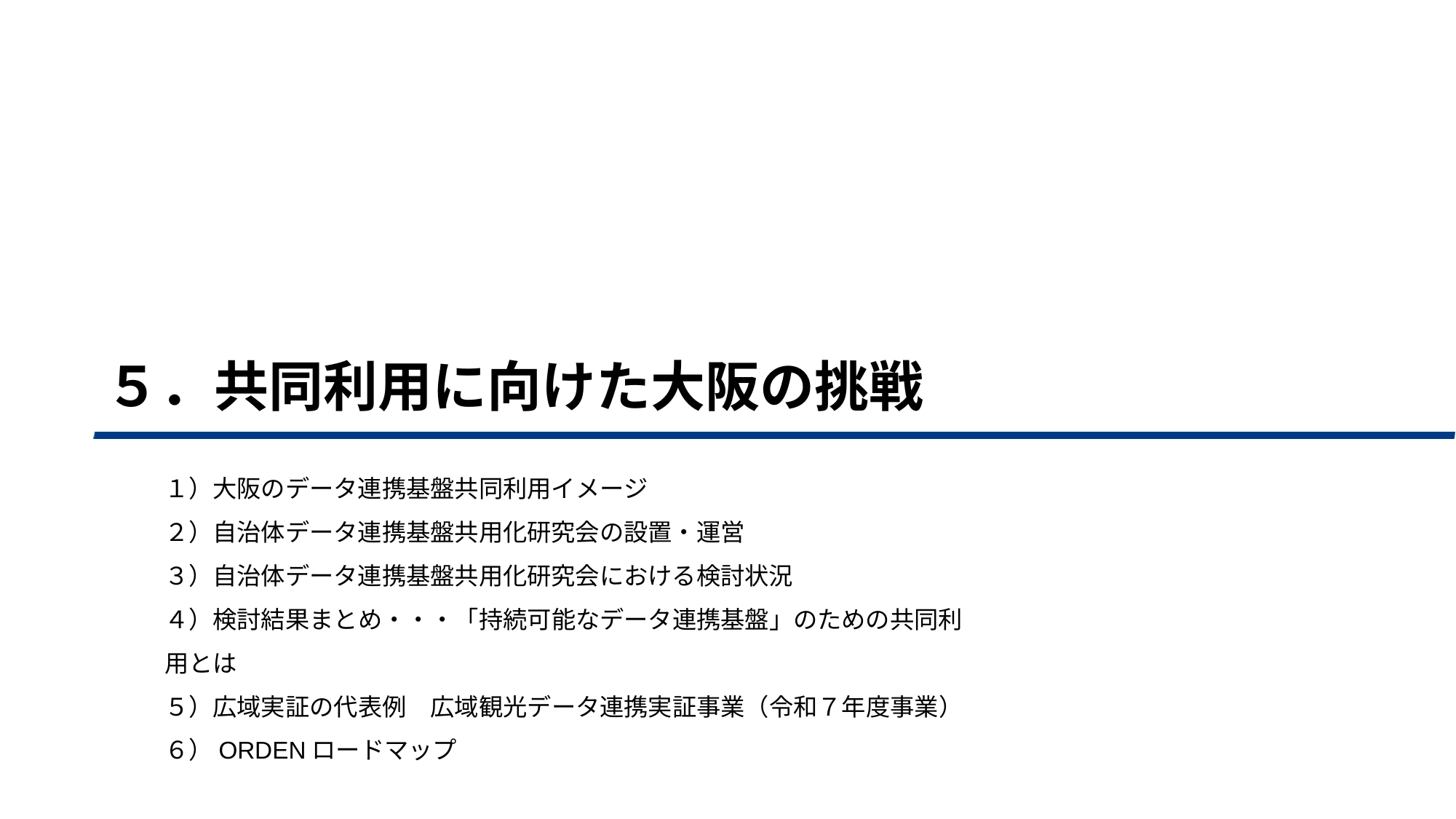

# ５．共同利用に向けた大阪の挑戦
１）大阪のデータ連携基盤共同利用イメージ
２）自治体データ連携基盤共用化研究会の設置・運営
３）自治体データ連携基盤共用化研究会における検討状況
４）検討結果まとめ・・・「持続可能なデータ連携基盤」のための共同利用とは
５）広域実証の代表例　広域観光データ連携実証事業（令和７年度事業）
６）ORDENロードマップ